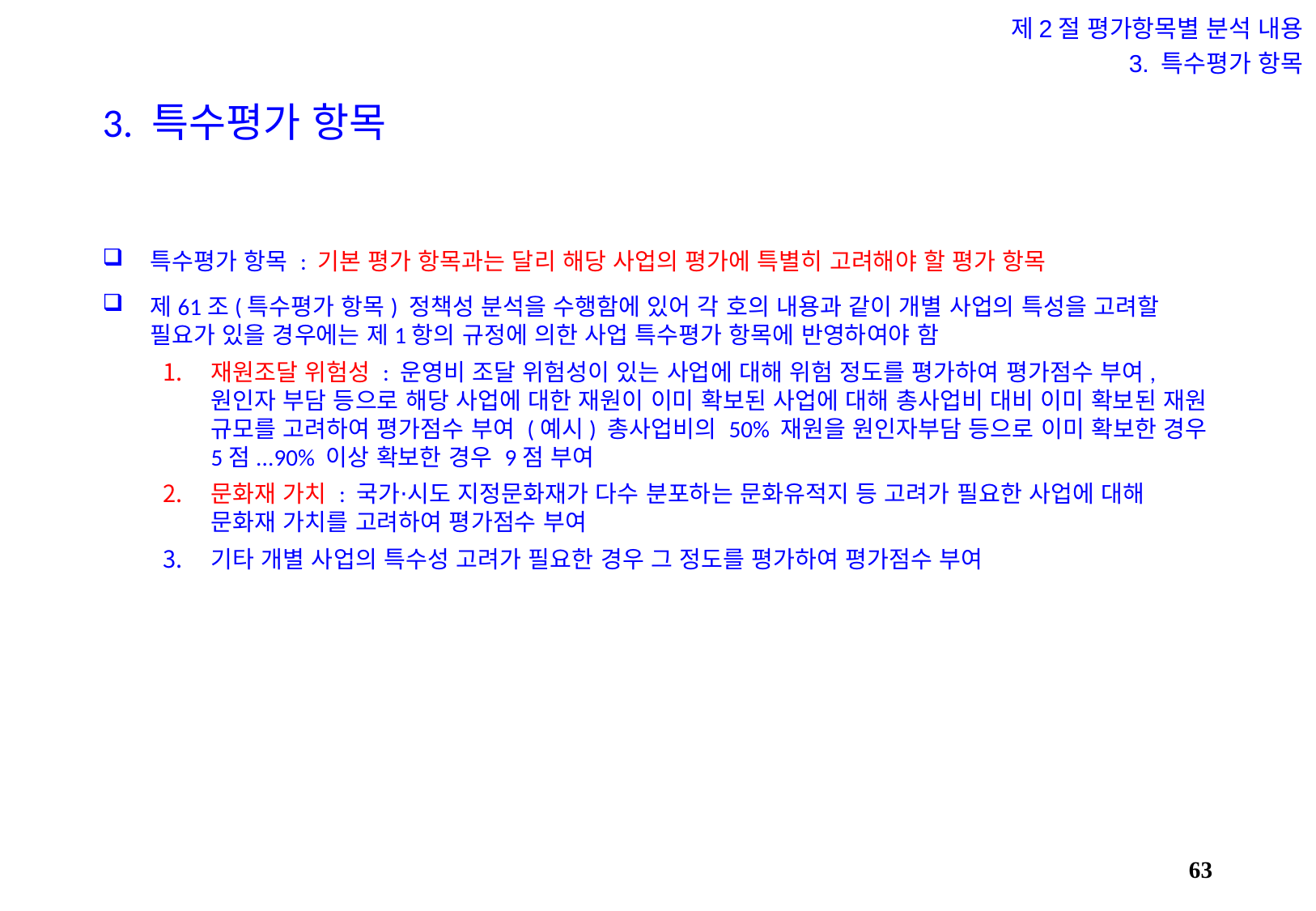

제2절 평가항목별 분석 내용
3. 특수평가 항목
# 3. 특수평가 항목
특수평가 항목 : 기본 평가 항목과는 달리 해당 사업의 평가에 특별히 고려해야 할 평가 항목
제61조(특수평가 항목) 정책성 분석을 수행함에 있어 각 호의 내용과 같이 개별 사업의 특성을 고려할 필요가 있을 경우에는 제1항의 규정에 의한 사업 특수평가 항목에 반영하여야 함
재원조달 위험성 : 운영비 조달 위험성이 있는 사업에 대해 위험 정도를 평가하여 평가점수 부여, 원인자 부담 등으로 해당 사업에 대한 재원이 이미 확보된 사업에 대해 총사업비 대비 이미 확보된 재원 규모를 고려하여 평가점수 부여 (예시) 총사업비의 50% 재원을 원인자부담 등으로 이미 확보한 경우 5점...90% 이상 확보한 경우 9점 부여
문화재 가치 : 국가⋅시도 지정문화재가 다수 분포하는 문화유적지 등 고려가 필요한 사업에 대해 문화재 가치를 고려하여 평가점수 부여
기타 개별 사업의 특수성 고려가 필요한 경우 그 정도를 평가하여 평가점수 부여
63